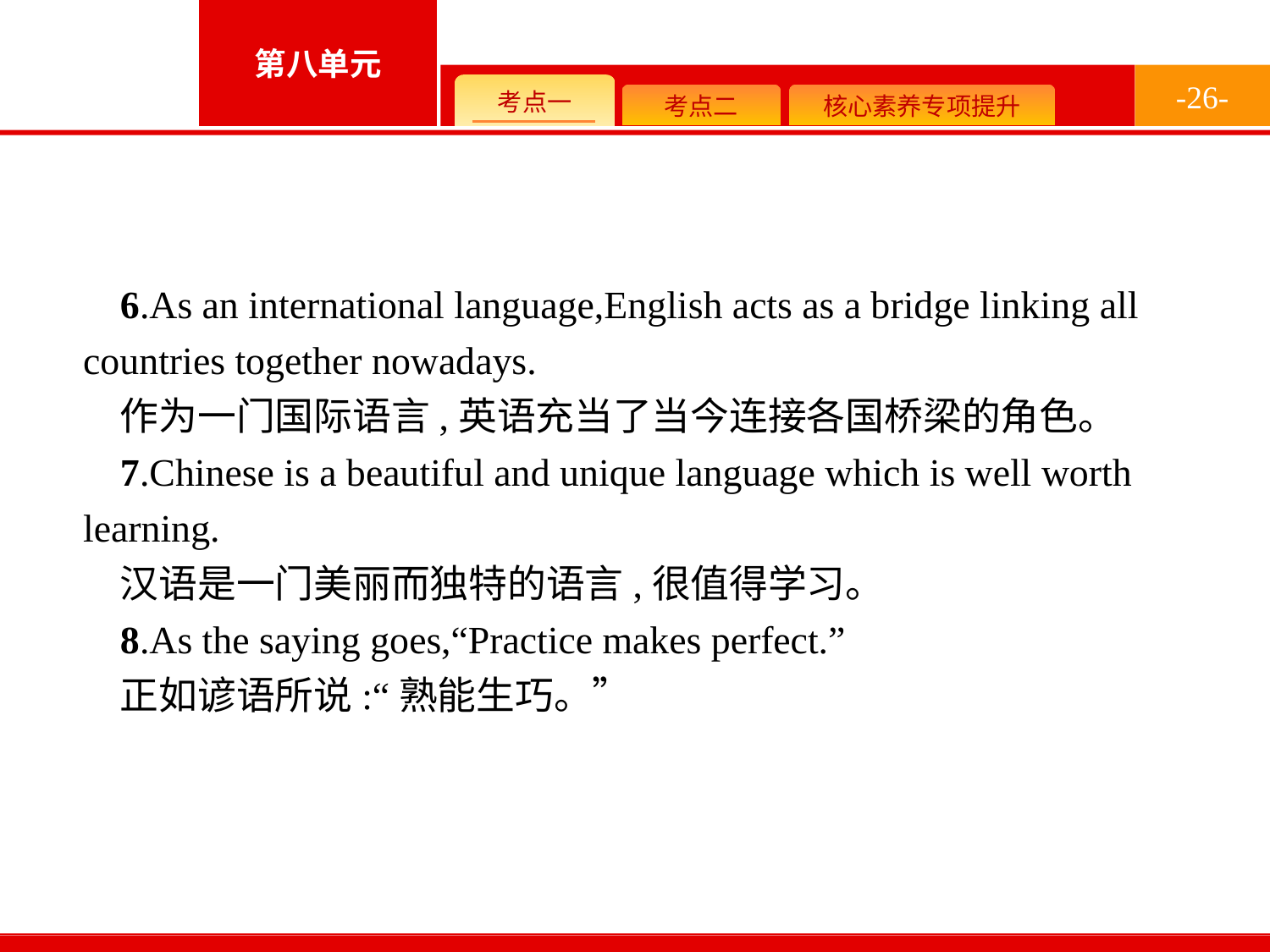

-26-
6.As an international language,English acts as a bridge linking all countries together nowadays.
作为一门国际语言,英语充当了当今连接各国桥梁的角色。
7.Chinese is a beautiful and unique language which is well worth learning.
汉语是一门美丽而独特的语言,很值得学习。
8.As the saying goes,“Practice makes perfect.”
正如谚语所说:“熟能生巧。”